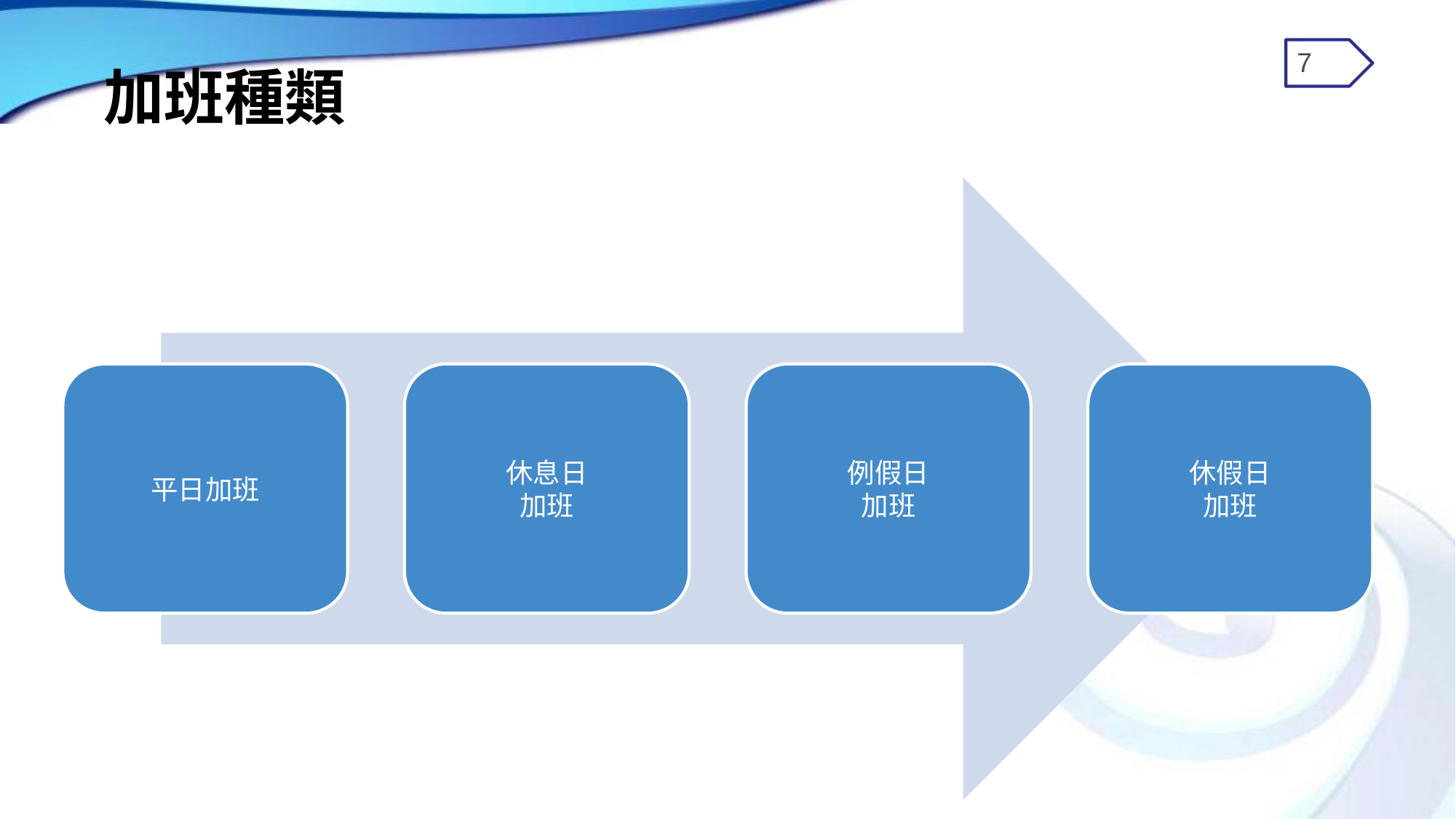

7
# 加班種類
平日加班
例假日
加班
休假日
加班
休息日
加班